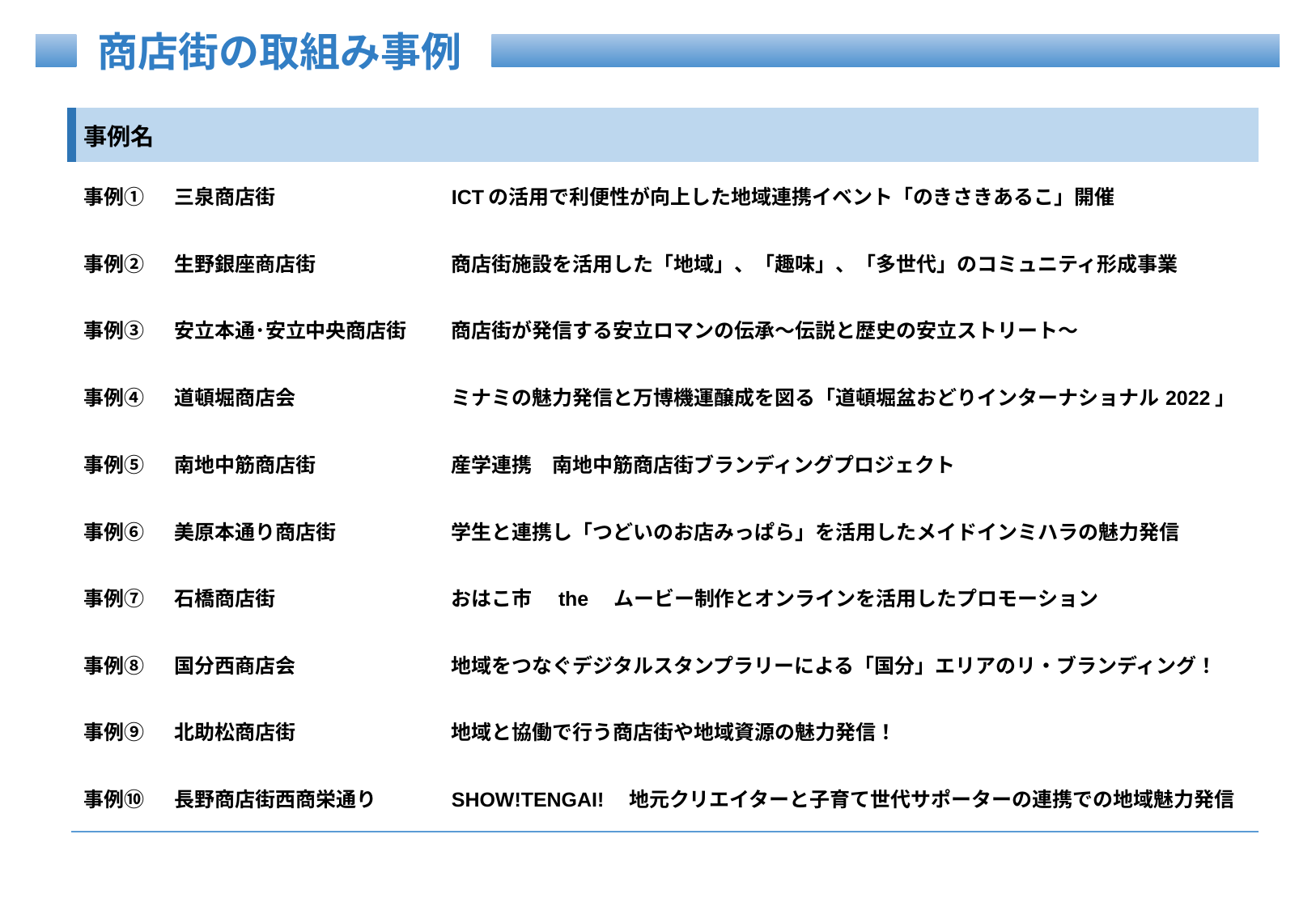

商店街の取組み事例

| 事例名 |  |  |
| --- | --- | --- |
| 事例① | 三泉商店街 | ICTの活用で利便性が向上した地域連携イベント「のきさきあるこ」開催 |
| 事例② | 生野銀座商店街 | 商店街施設を活用した「地域」、「趣味」、「多世代」のコミュニティ形成事業 |
| 事例③ | 安立本通･安立中央商店街 | 商店街が発信する安立ロマンの伝承～伝説と歴史の安立ストリート～ |
| 事例④ | 道頓堀商店会 | ミナミの魅力発信と万博機運醸成を図る「道頓堀盆おどりインターナショナル2022」 |
| 事例⑤ | 南地中筋商店街 | 産学連携　南地中筋商店街ブランディングプロジェクト |
| 事例⑥ | 美原本通り商店街 | 学生と連携し「つどいのお店みっぱら」を活用したメイドインミハラの魅力発信 |
| 事例⑦ | 石橋商店街 | おはこ市　the　ムービー制作とオンラインを活用したプロモーション |
| 事例⑧ | 国分西商店会 | 地域をつなぐデジタルスタンプラリーによる「国分」エリアのリ・ブランディング！ |
| 事例⑨ | 北助松商店街 | 地域と協働で行う商店街や地域資源の魅力発信！ |
| 事例⑩ | 長野商店街西商栄通り | SHOW!TENGAI!　地元クリエイターと子育て世代サポーターの連携での地域魅力発信 |